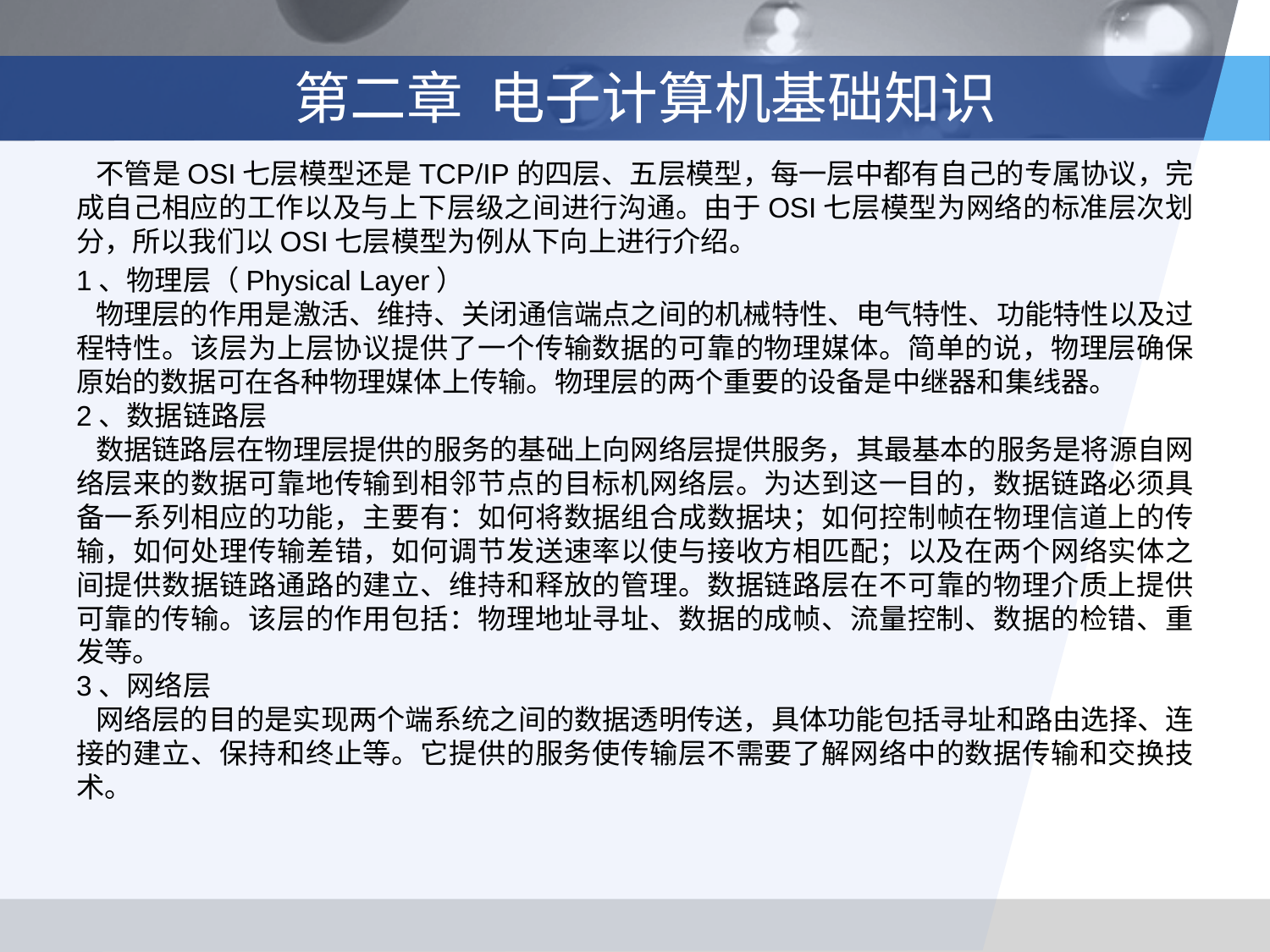

# 第二章  电子计算机基础知识
  不管是OSI七层模型还是TCP/IP的四层、五层模型，每一层中都有自己的专属协议，完成自己相应的工作以及与上下层级之间进行沟通。由于OSI七层模型为网络的标准层次划分，所以我们以OSI七层模型为例从下向上进行介绍。
1、物理层（Physical Layer）
  物理层的作用是激活、维持、关闭通信端点之间的机械特性、电气特性、功能特性以及过程特性。该层为上层协议提供了一个传输数据的可靠的物理媒体。简单的说，物理层确保原始的数据可在各种物理媒体上传输。物理层的两个重要的设备是中继器和集线器。
2、数据链路层
  数据链路层在物理层提供的服务的基础上向网络层提供服务，其最基本的服务是将源自网络层来的数据可靠地传输到相邻节点的目标机网络层。为达到这一目的，数据链路必须具备一系列相应的功能，主要有：如何将数据组合成数据块；如何控制帧在物理信道上的传输，如何处理传输差错，如何调节发送速率以使与接收方相匹配；以及在两个网络实体之间提供数据链路通路的建立、维持和释放的管理。数据链路层在不可靠的物理介质上提供可靠的传输。该层的作用包括：物理地址寻址、数据的成帧、流量控制、数据的检错、重发等。
3、网络层
  网络层的目的是实现两个端系统之间的数据透明传送，具体功能包括寻址和路由选择、连接的建立、保持和终止等。它提供的服务使传输层不需要了解网络中的数据传输和交换技术。